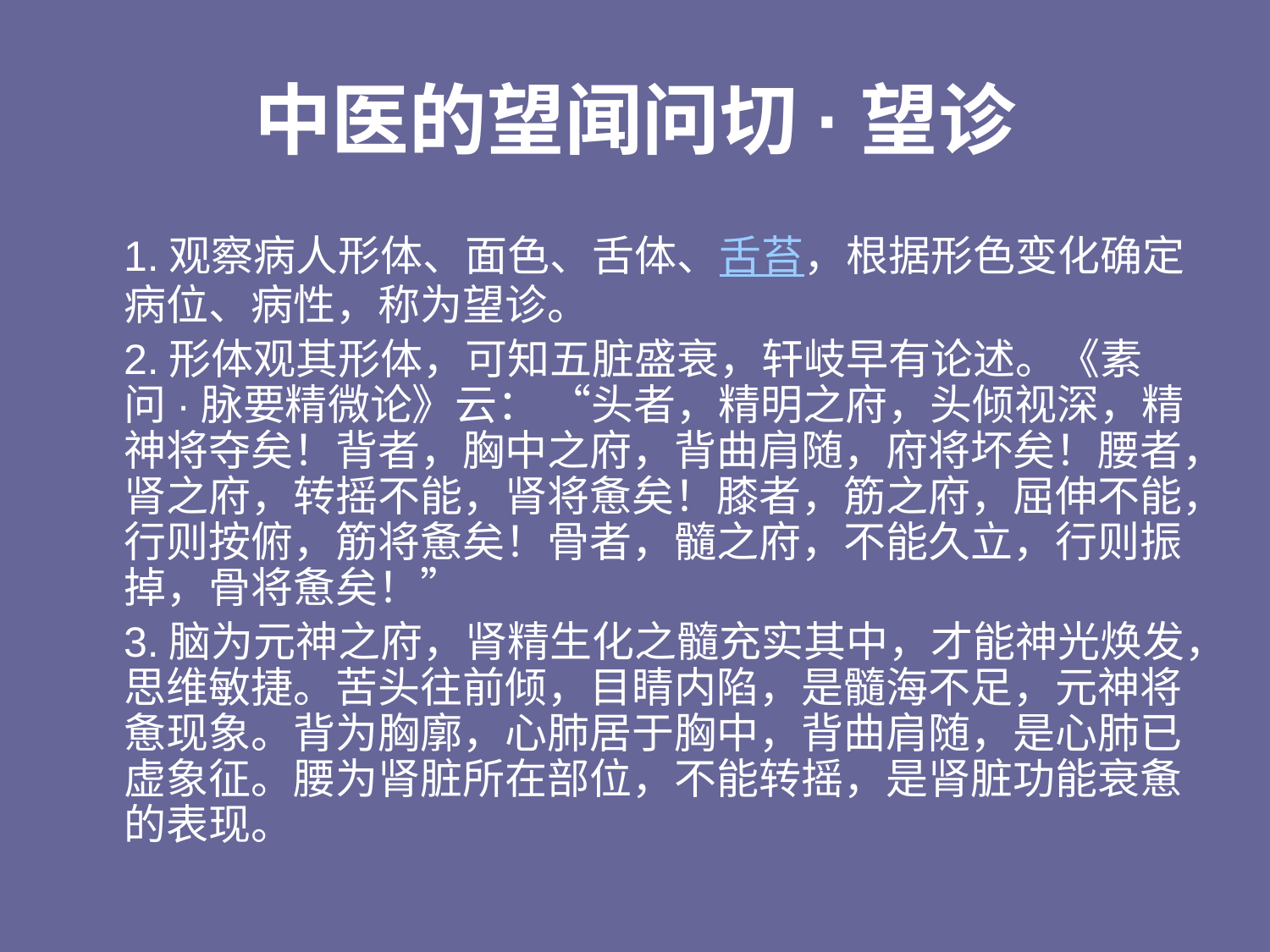

# 中医的望闻问切·望诊
    1.观察病人形体、面色、舌体、舌苔，根据形色变化确定病位、病性，称为望诊。
    2.形体观其形体，可知五脏盛衰，轩岐早有论述。《素问·脉要精微论》云： “头者，精明之府，头倾视深，精神将夺矣！背者，胸中之府，背曲肩随，府将坏矣！腰者，肾之府，转摇不能，肾将惫矣！膝者，筋之府，屈伸不能，行则按俯，筋将惫矣！骨者，髓之府，不能久立，行则振掉，骨将惫矣！”
    3.脑为元神之府，肾精生化之髓充实其中，才能神光焕发，思维敏捷。苦头往前倾，目睛内陷，是髓海不足，元神将惫现象。背为胸廓，心肺居于胸中，背曲肩随，是心肺已虚象征。腰为肾脏所在部位，不能转摇，是肾脏功能衰惫的表现。